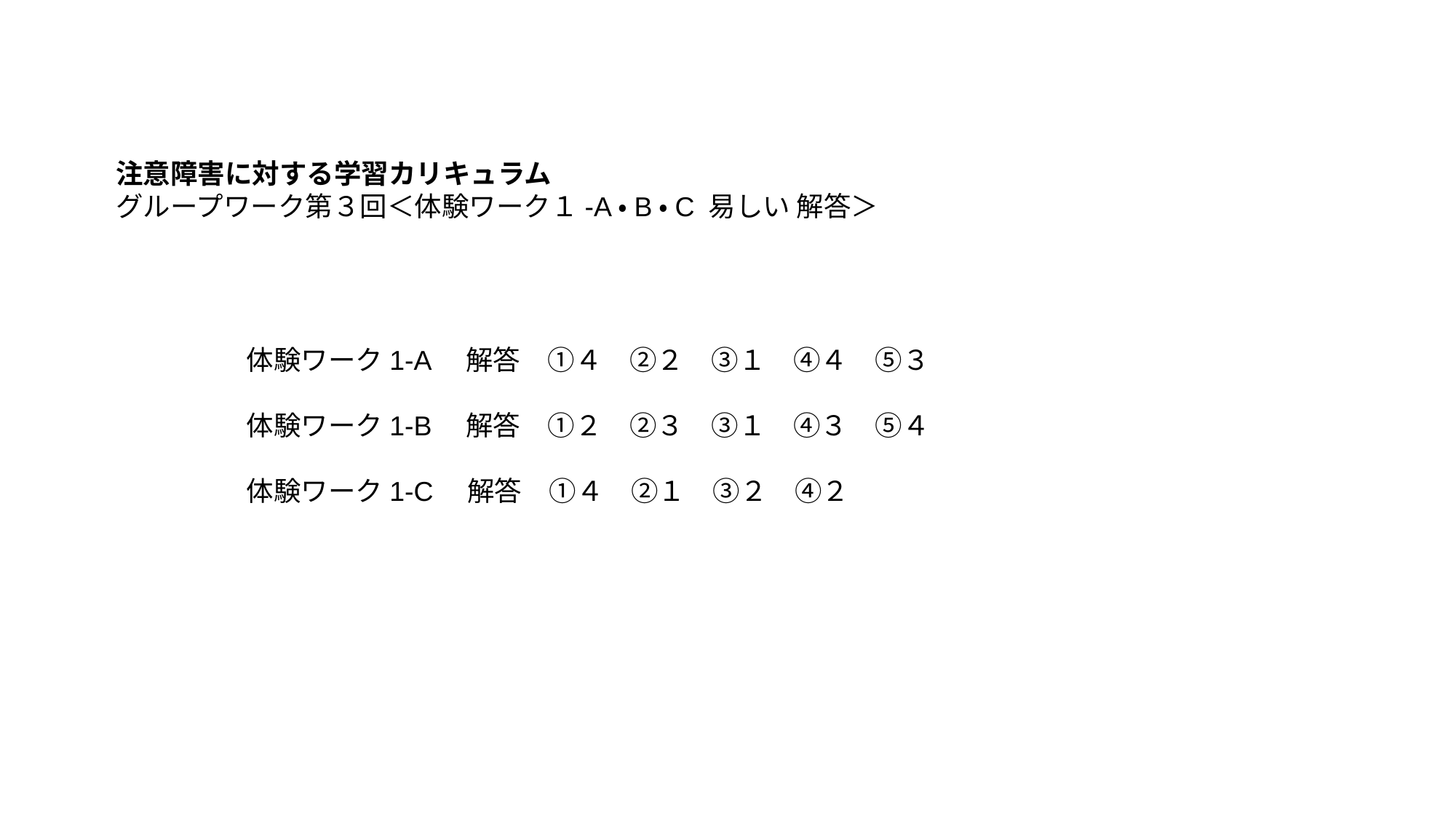

注意障害に対する学習カリキュラム
グループワーク第３回＜体験ワーク１-A・B・C 易しい 解答＞
体験ワーク1-A　解答　①４　②２　③１　④４　⑤３

体験ワーク1-B　解答　①２　②３　③１　④３　⑤４

体験ワーク1-C　解答　①４　②１　③２　④２